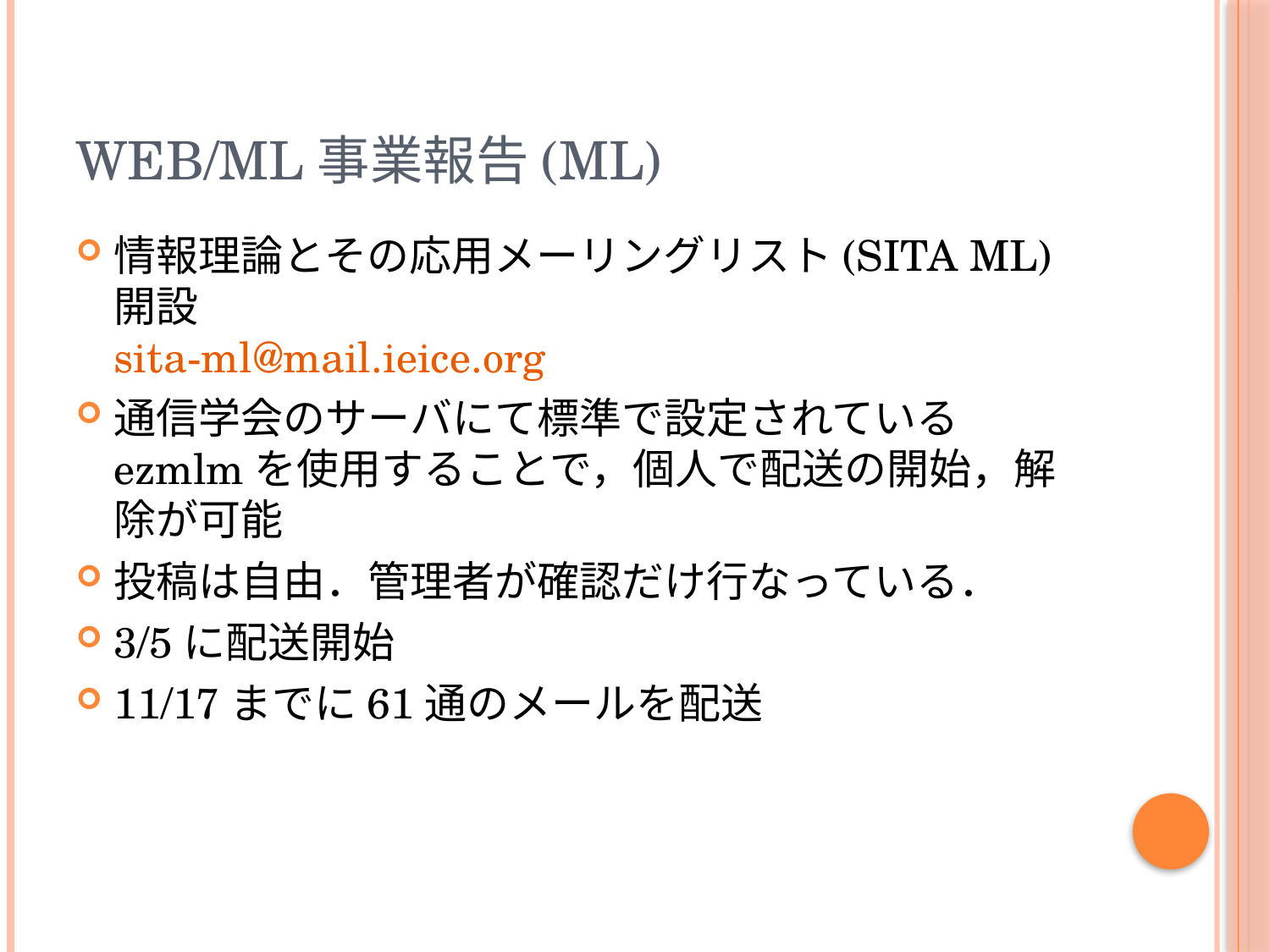

# Web/ML事業報告(ML)
情報理論とその応用メーリングリスト(SITA ML)開設
sita-ml@mail.ieice.org
通信学会のサーバにて標準で設定されているezmlmを使用することで，個人で配送の開始，解除が可能
投稿は自由．管理者が確認だけ行なっている．
3/5に配送開始
11/17までに61通のメールを配送